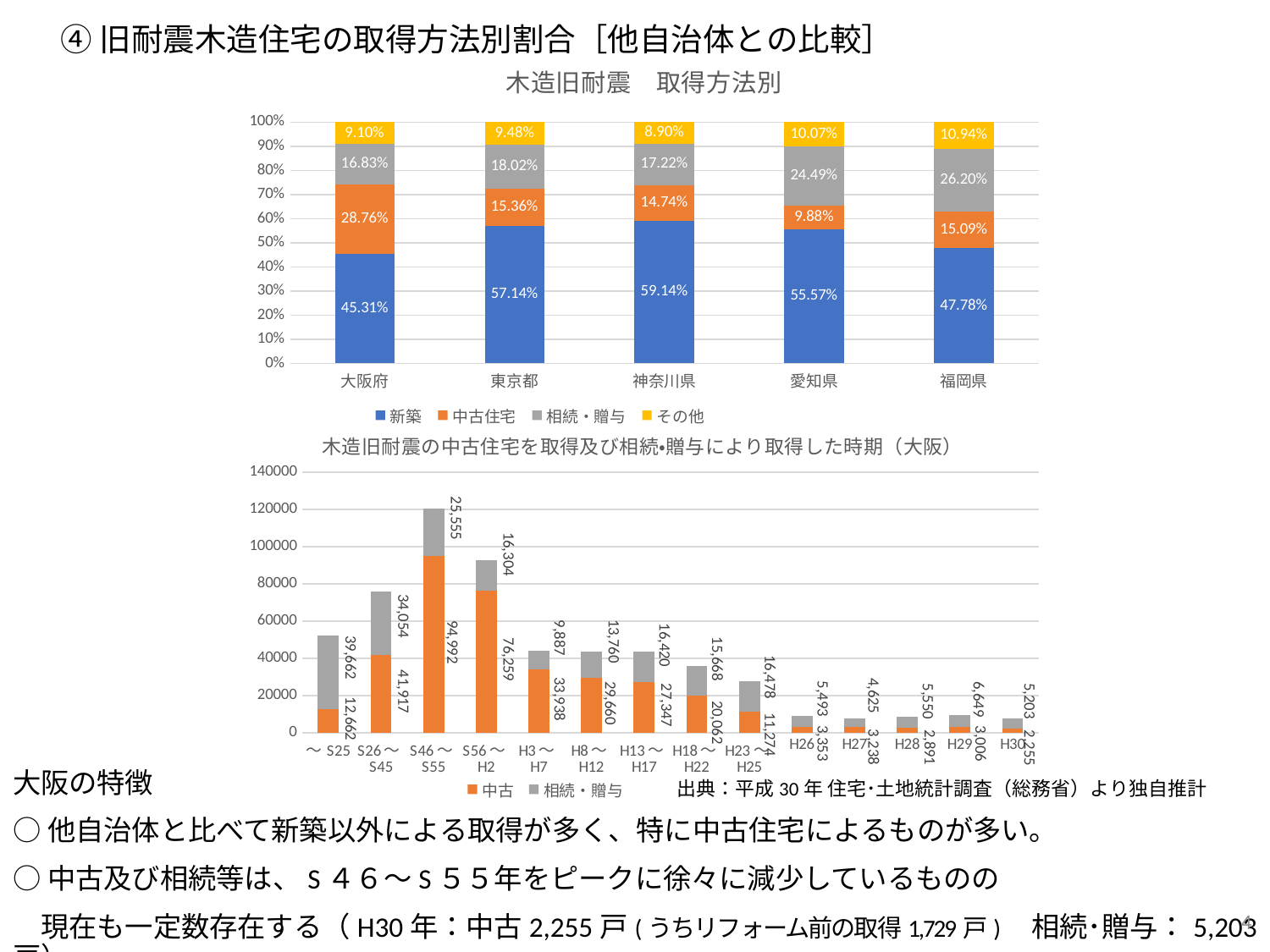

④旧耐震木造住宅の取得方法別割合［他自治体との比較］

### Chart: 木造旧耐震　取得方法別

| Category | 新築 | 中古住宅 | 相続・贈与 | その他 |
|---|---|---|---|---|
| 大阪府 | 0.4531 | 0.2876 | 0.1683 | 0.091 |
| 東京都 | 0.5714 | 0.1536 | 0.1802 | 0.0948 |
| 神奈川県 | 0.5914 | 0.1474 | 0.1722 | 0.089 |
| 愛知県 | 0.5557 | 0.0988 | 0.2449 | 0.1007 |
| 福岡県 | 0.4778 | 0.1509 | 0.262 | 0.1094 |

### Chart: 木造旧耐震の中古住宅を取得及び相続・贈与により取得した時期（大阪）

| Category | 中古 | 相続・贈与 |
|---|---|---|
| ～S25 | 12662.0 | 39662.0 |
| S26～S45 | 41917.0 | 34054.0 |
| S46～S55 | 94992.0 | 25555.0 |
| S56～H2 | 76259.0 | 16304.0 |
| H3～H7 | 33938.0 | 9887.0 |
| H8～H12 | 29660.0 | 13760.0 |
| H13～H17 | 27347.0 | 16420.0 |
| H18～H22 | 20062.0 | 15668.0 |
| H23～H25 | 11274.0 | 16478.0 |
| H26 | 3353.0 | 5493.0 |
| H27 | 3238.0 | 4625.0 |
| H28 | 2891.0 | 5550.0 |
| H29 | 3006.0 | 6649.0 |
| H30 | 2255.0 | 5203.0 |
大阪の特徴
○他自治体と比べて新築以外による取得が多く、特に中古住宅によるものが多い。
○中古及び相続等は、S４６～S５５年をピークに徐々に減少しているものの
　現在も一定数存在する（H30年：中古2,255戸(うちリフォーム前の取得1,729戸)　相続･贈与：5,203戸）
出典：平成30年 住宅･土地統計調査（総務省）より独自推計
4